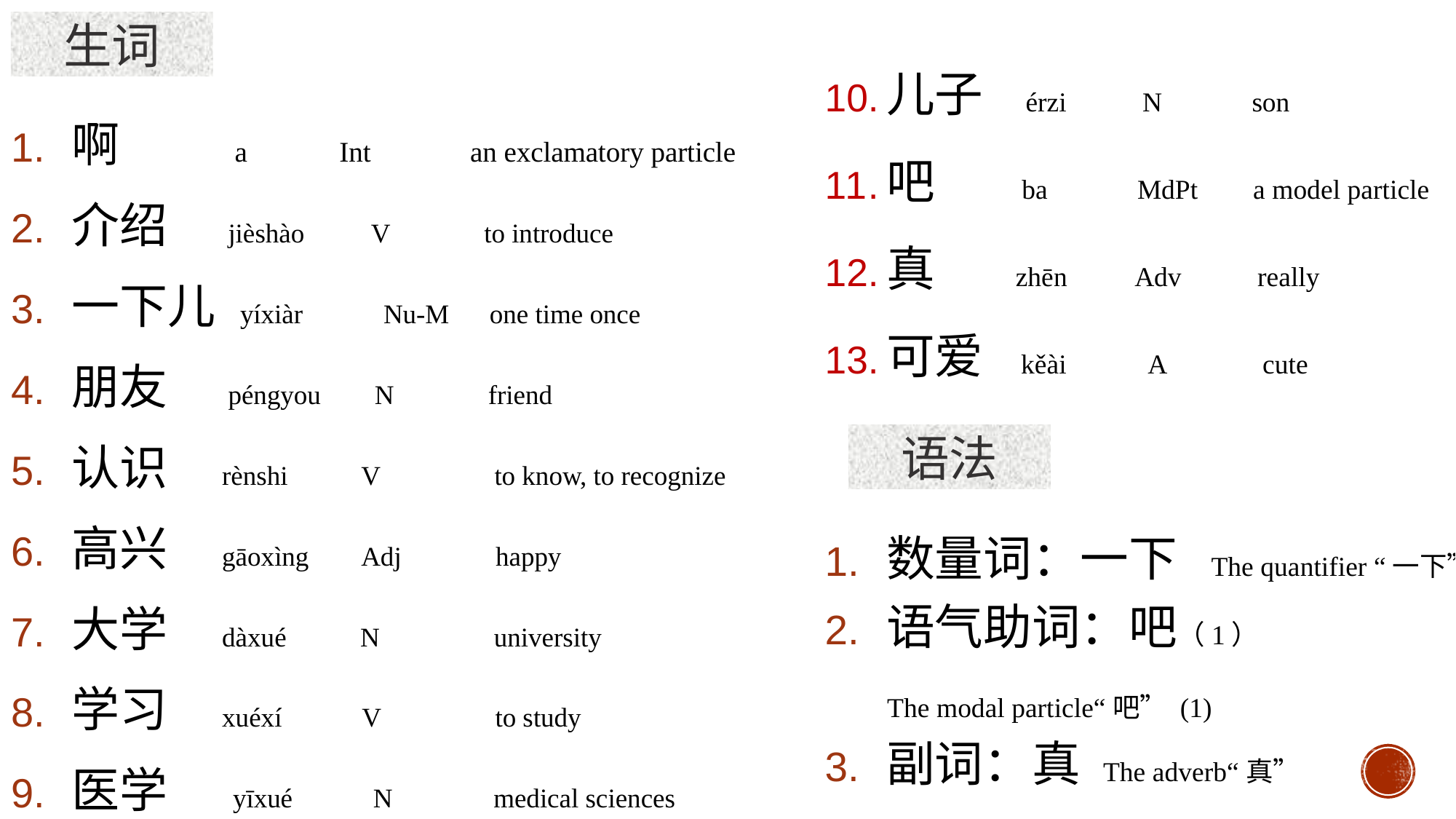

生词
儿子     érzi           N             son
吧             ba             MdPt        a model particle
真            zhēn          Adv           really
可爱     kěài            A              cute
啊                 a             Int              an exclamatory particle
介绍         jièshào          V              to introduce
一下儿   yíxiàr            Nu-M      one time once
朋友         péngyou        N              friend
认识        rènshi           V                 to know, to recognize
高兴        gāoxìng        Adj              happy
大学        dàxué           N                 university
学习        xuéxí            V                 to study
医学     yīxué            N               medical sciences

语法
数量词：一下  The quantifier “一下”
语气助词：吧（1）
         The modal particle“吧” (1)
副词：真 The adverb“真”